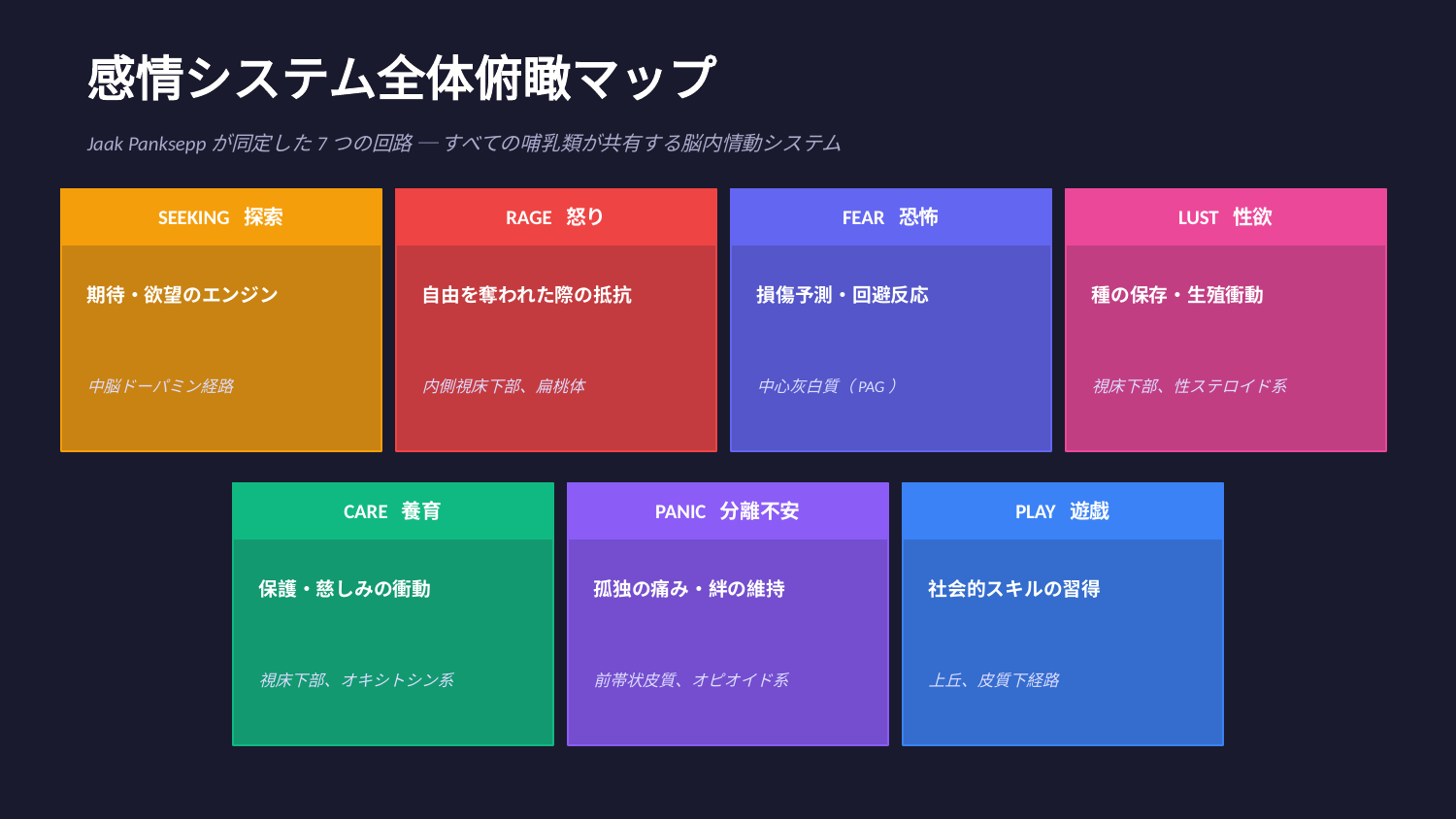

感情システム全体俯瞰マップ
Jaak Pankseppが同定した7つの回路 ─ すべての哺乳類が共有する脳内情動システム

SEEKING  探索
RAGE  怒り
FEAR  恐怖
LUST  性欲
期待・欲望のエンジン
自由を奪われた際の抵抗
損傷予測・回避反応
種の保存・生殖衝動
中脳ドーパミン経路
内側視床下部、扁桃体
中心灰白質（PAG）
視床下部、性ステロイド系

CARE  養育
PANIC  分離不安
PLAY  遊戯
保護・慈しみの衝動
孤独の痛み・絆の維持
社会的スキルの習得
視床下部、オキシトシン系
前帯状皮質、オピオイド系
上丘、皮質下経路